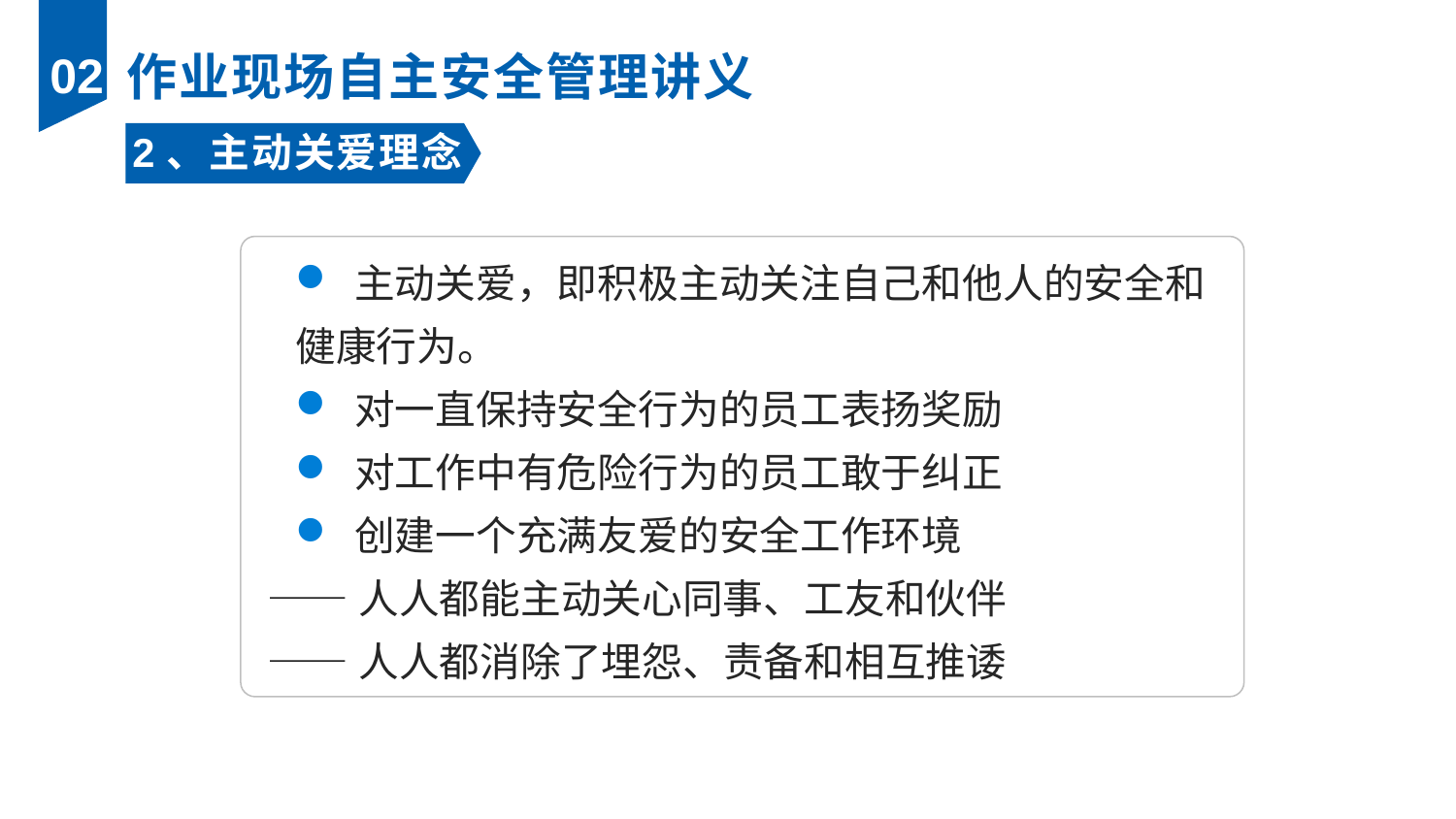

02
作业现场自主安全管理讲义
2、主动关爱理念

 主动关爱，即积极主动关注自己和他人的安全和健康行为。
 对一直保持安全行为的员工表扬奖励
 对工作中有危险行为的员工敢于纠正
 创建一个充满友爱的安全工作环境
   ——人人都能主动关心同事、工友和伙伴
   ——人人都消除了埋怨、责备和相互推诿